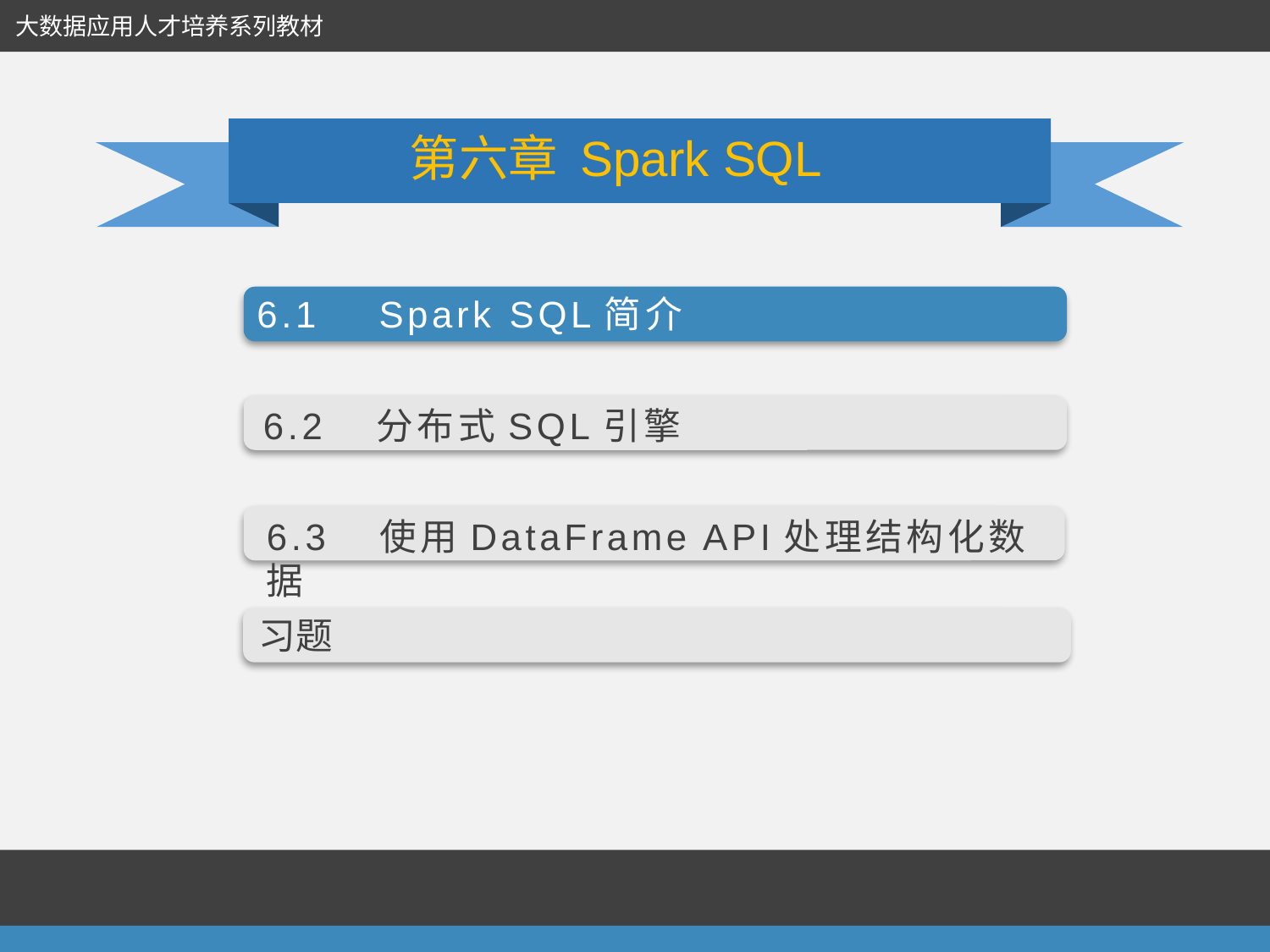

大数据应用人才培养系列教材

第六章 Spark SQL
6.1　Spark SQL简介

6.2　分布式SQL引擎

6.3　使用DataFrame API处理结构化数据
习题